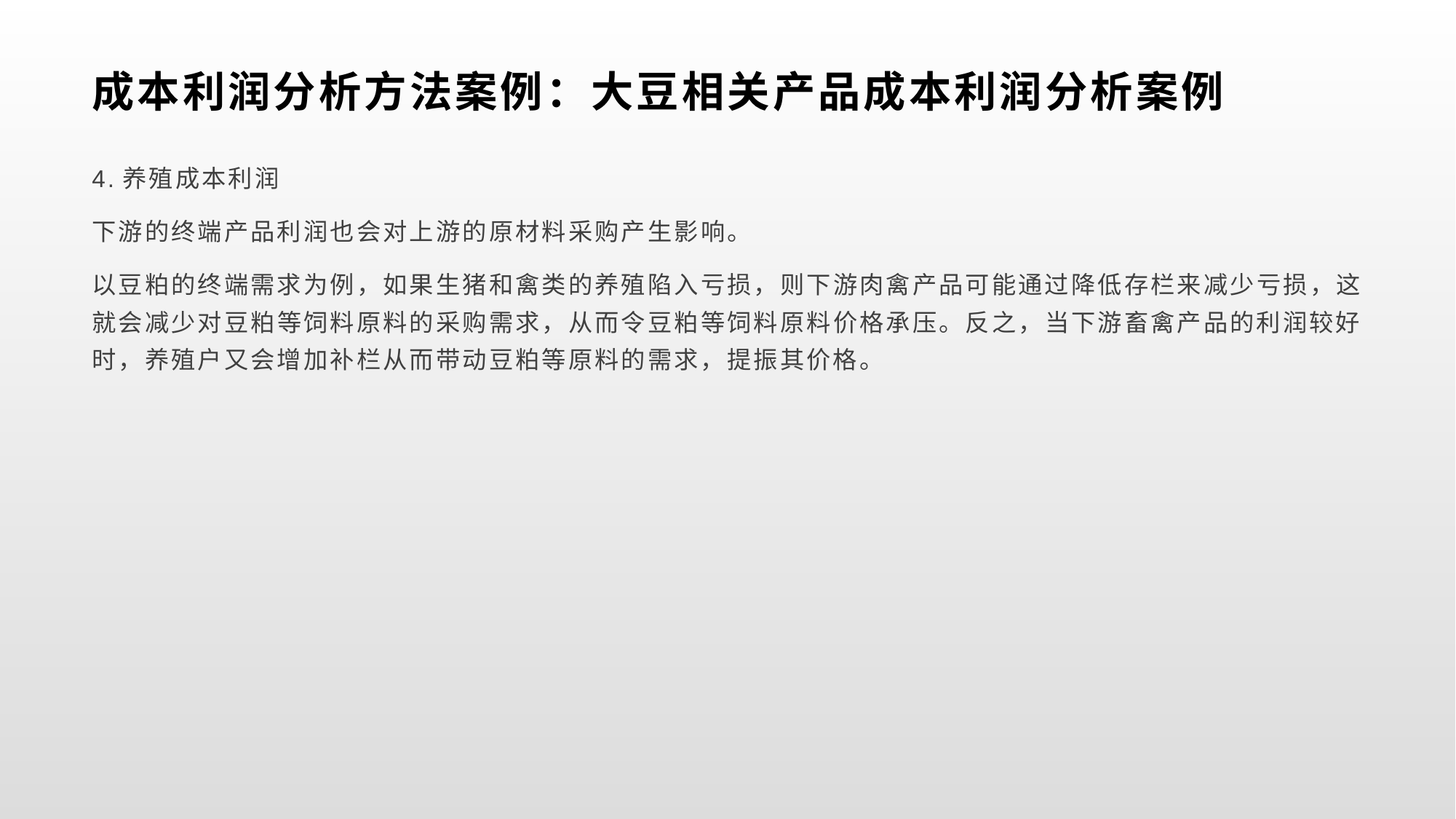

# 成本利润分析方法案例：大豆相关产品成本利润分析案例
4.养殖成本利润
下游的终端产品利润也会对上游的原材料采购产生影响。
以豆粕的终端需求为例，如果生猪和禽类的养殖陷入亏损，则下游肉禽产品可能通过降低存栏来减少亏损，这就会减少对豆粕等饲料原料的采购需求，从而令豆粕等饲料原料价格承压。反之，当下游畜禽产品的利润较好时，养殖户又会增加补栏从而带动豆粕等原料的需求，提振其价格。